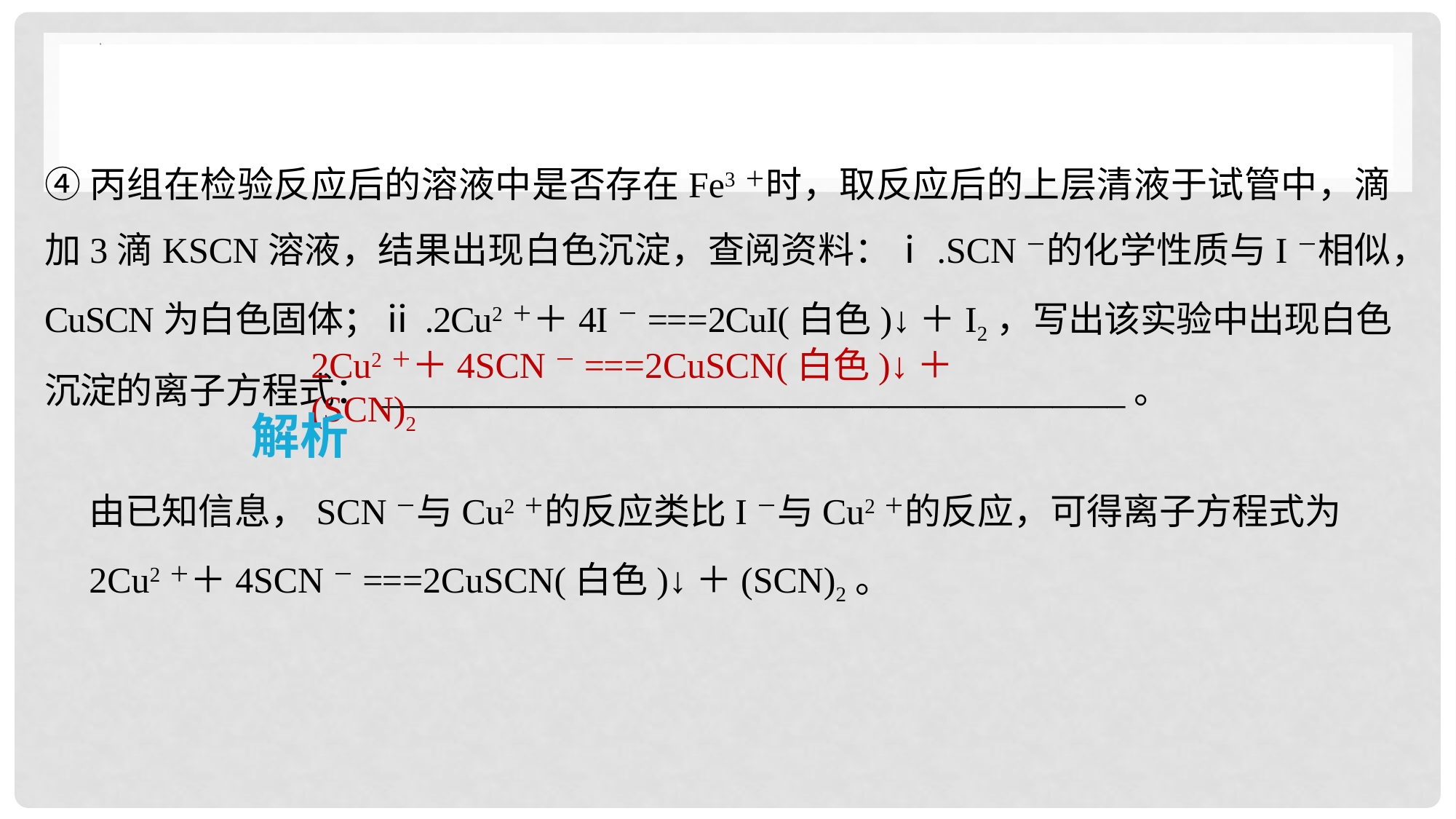

④丙组在检验反应后的溶液中是否存在Fe3＋时，取反应后的上层清液于试管中，滴加3滴KSCN溶液，结果出现白色沉淀，查阅资料：ⅰ.SCN－的化学性质与I－相似，CuSCN为白色固体；ⅱ.2Cu2＋＋4I－===2CuI(白色)↓＋I2，写出该实验中出现白色沉淀的离子方程式：_________________________________________。
2Cu2＋＋4SCN－===2CuSCN(白色)↓＋(SCN)2
解析
由已知信息，SCN－与Cu2＋的反应类比I－与Cu2＋的反应，可得离子方程式为2Cu2＋＋4SCN－===2CuSCN(白色)↓＋(SCN)2。